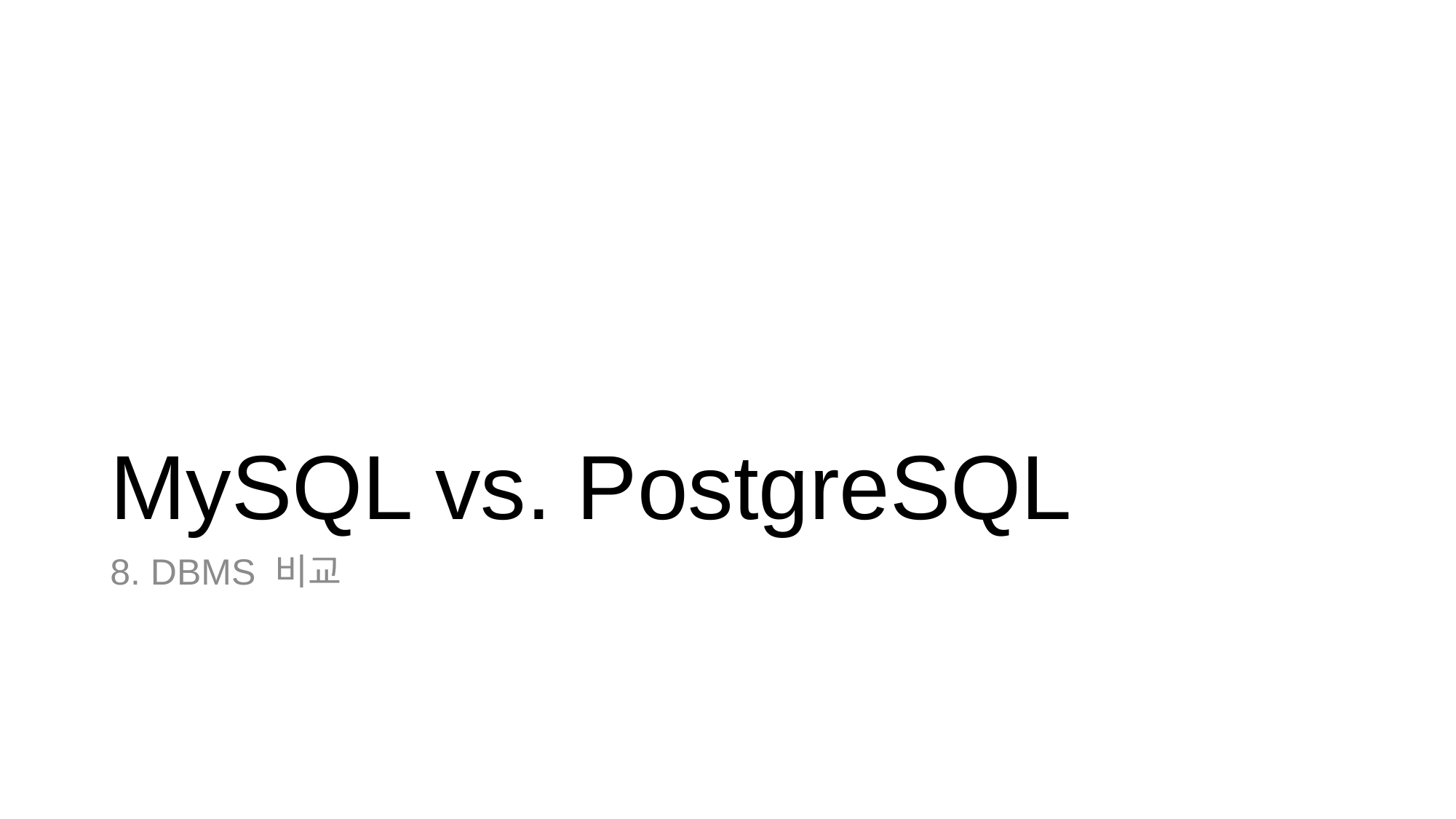

# MySQL vs. PostgreSQL
8. DBMS 비교